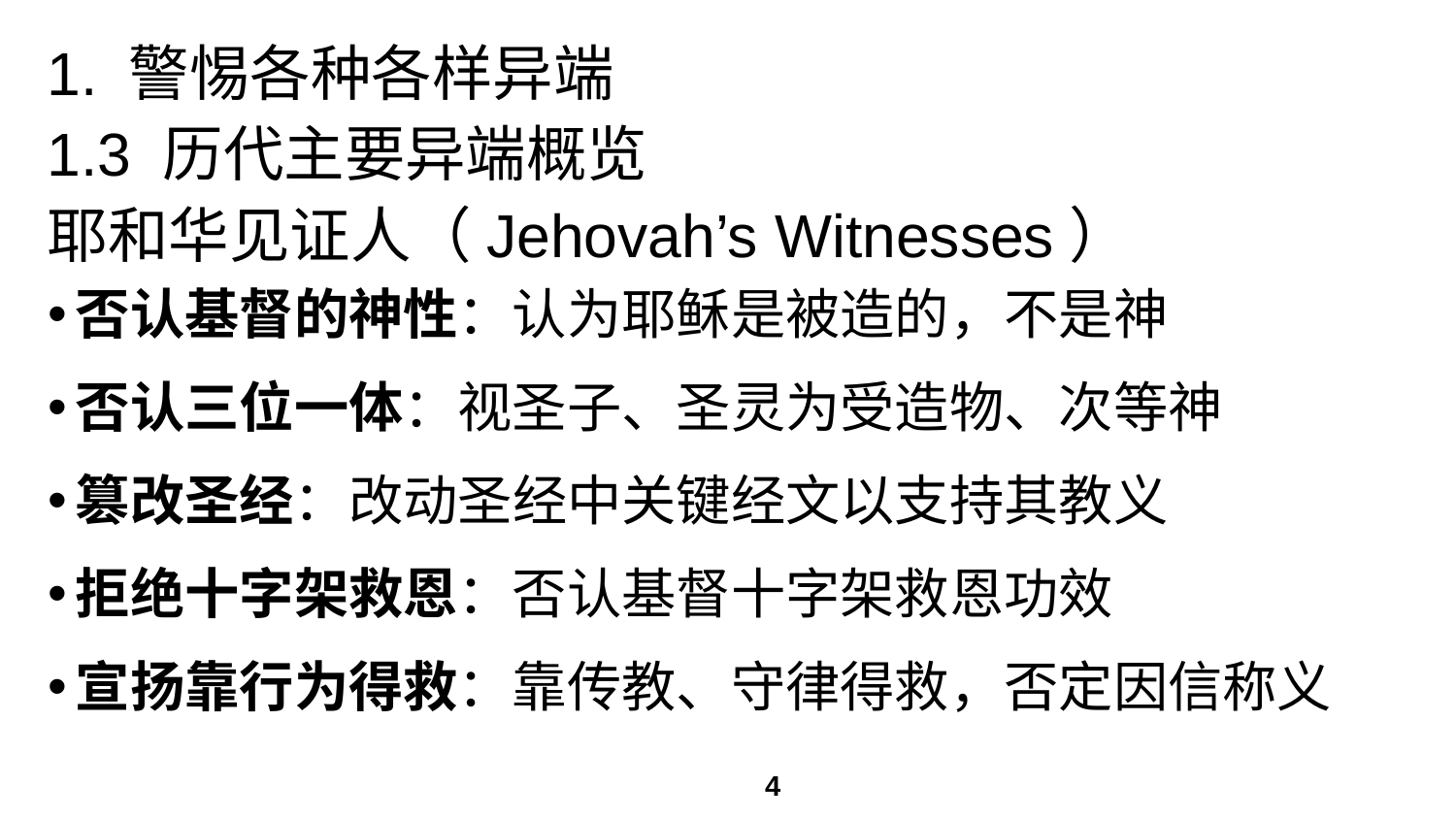

# 1. 警惕各种各样异端
1.3 历代主要异端概览
耶和华见证人（Jehovah’s Witnesses）
否认基督的神性：认为耶稣是被造的，不是神
否认三位一体：视圣子、圣灵为受造物、次等神
篡改圣经：改动圣经中关键经文以支持其教义
拒绝十字架救恩：否认基督十字架救恩功效
宣扬靠行为得救：靠传教、守律得救，否定因信称义
4